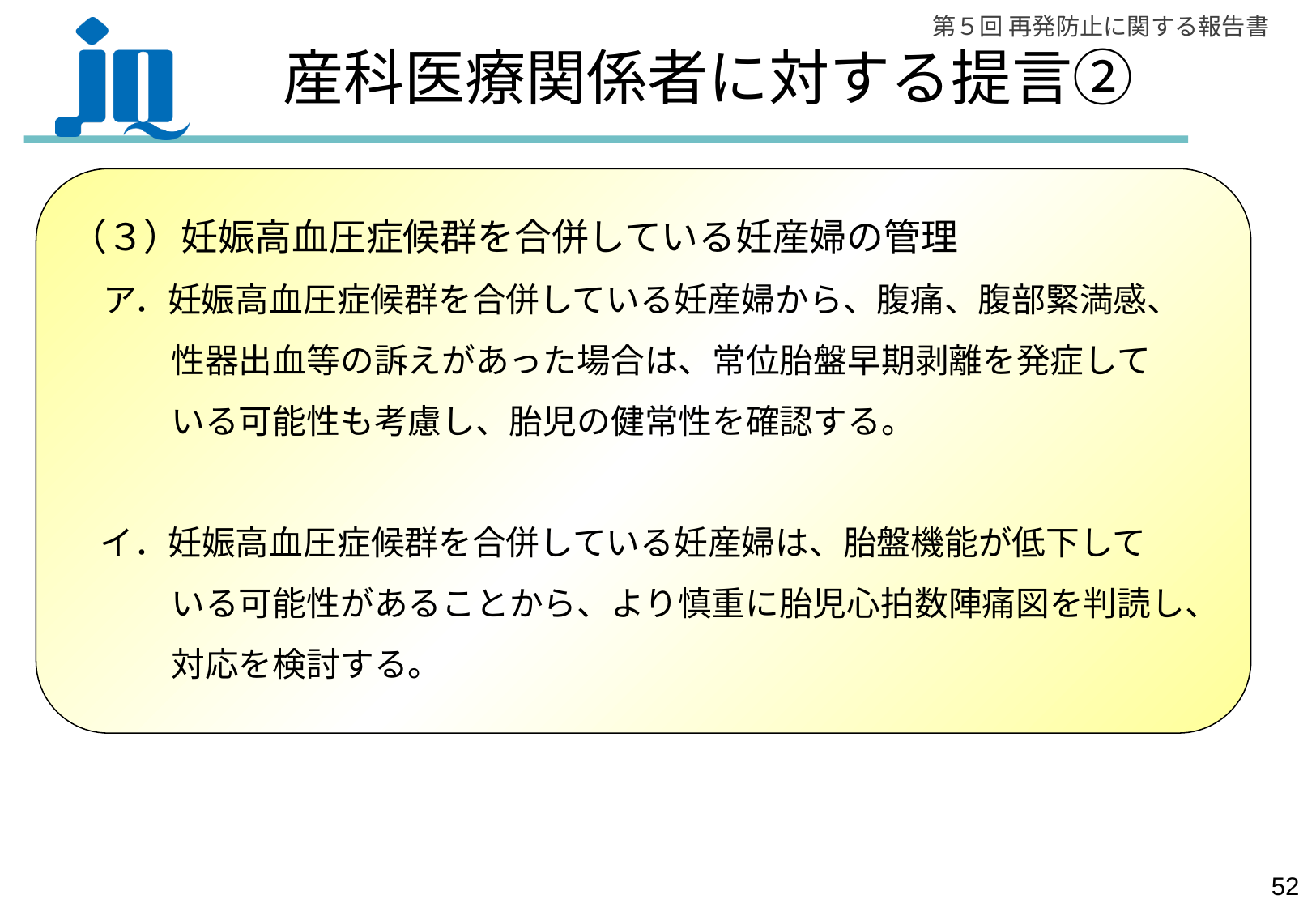

# 産科医療関係者に対する提言②

（３）妊娠高血圧症候群を合併している妊産婦の管理
　ア．妊娠高血圧症候群を合併している妊産婦から、腹痛、腹部緊満感、
　　　性器出血等の訴えがあった場合は、常位胎盤早期剥離を発症して
　　　いる可能性も考慮し、胎児の健常性を確認する。

   イ．妊娠高血圧症候群を合併している妊産婦は、胎盤機能が低下して
　　　いる可能性があることから、より慎重に胎児心拍数陣痛図を判読し、
　　　対応を検討する。

52